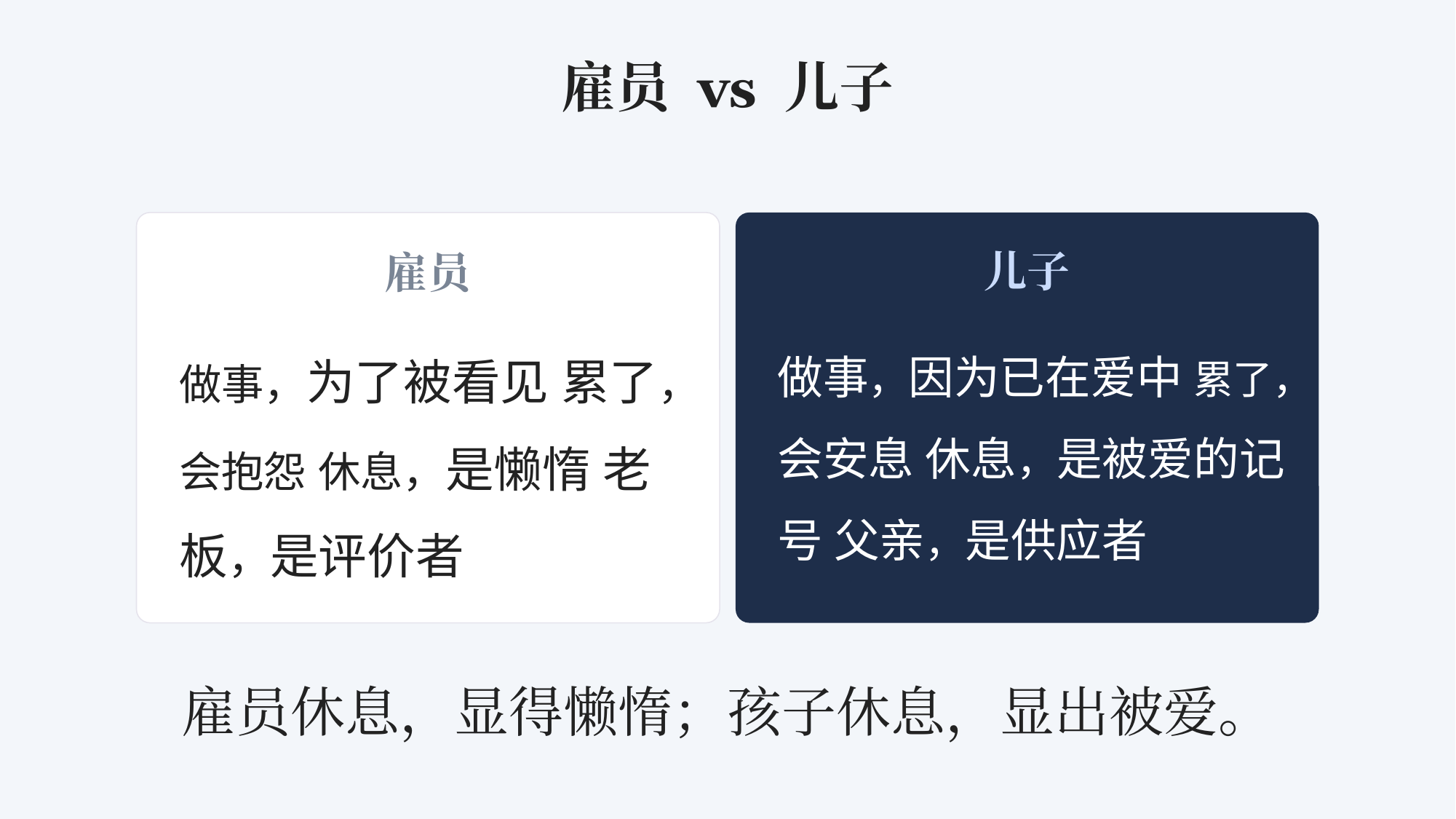

雇员 vs 儿子

儿子
雇员
做事，因为已在爱中 累了，会安息 休息，是被爱的记号 父亲，是供应者
做事，为了被看见 累了，会抱怨 休息，是懒惰 老板，是评价者
雇员休息，显得懒惰；孩子休息，显出被爱。